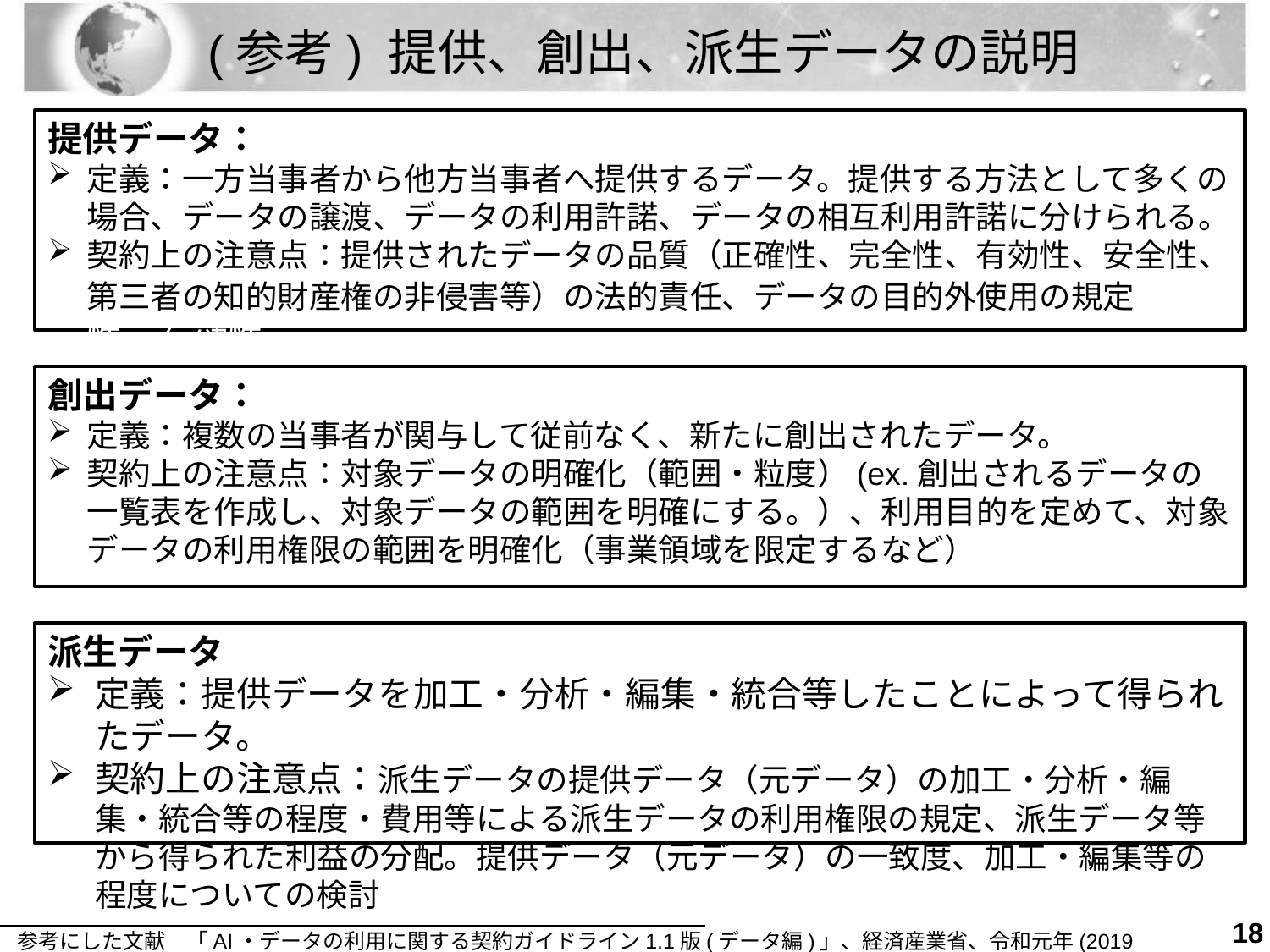

# (参考) 提供、創出、派生データの説明
提供データ：
定義：一方当事者から他方当事者へ提供するデータ。提供する方法として多くの場合、データの譲渡、データの利用許諾、データの相互利用許諾に分けられる。
契約上の注意点：提供されたデータの品質（正確性、完全性、有効性、安全性、第三者の知的財産権の非侵害等）の法的責任、データの目的外使用の規定完全性、有効性
創出データ：
定義：複数の当事者が関与して従前なく、新たに創出されたデータ。
契約上の注意点：対象データの明確化（範囲・粒度）(ex.創出されるデータの一覧表を作成し、対象データの範囲を明確にする。）、利用目的を定めて、対象データの利用権限の範囲を明確化（事業領域を限定するなど）

派生データ
定義：提供データを加工・分析・編集・統合等したことによって得られたデータ。
契約上の注意点：派生データの提供データ（元データ）の加工・分析・編集・統合等の程度・費用等による派生データの利用権限の規定、派生データ等から得られた利益の分配。提供データ（元データ）の一致度、加工・編集等の程度についての検討

18
参考にした文献　「AI・データの利用に関する契約ガイドライン1.1版(データ編)」、経済産業省、令和元年(2019年)12月